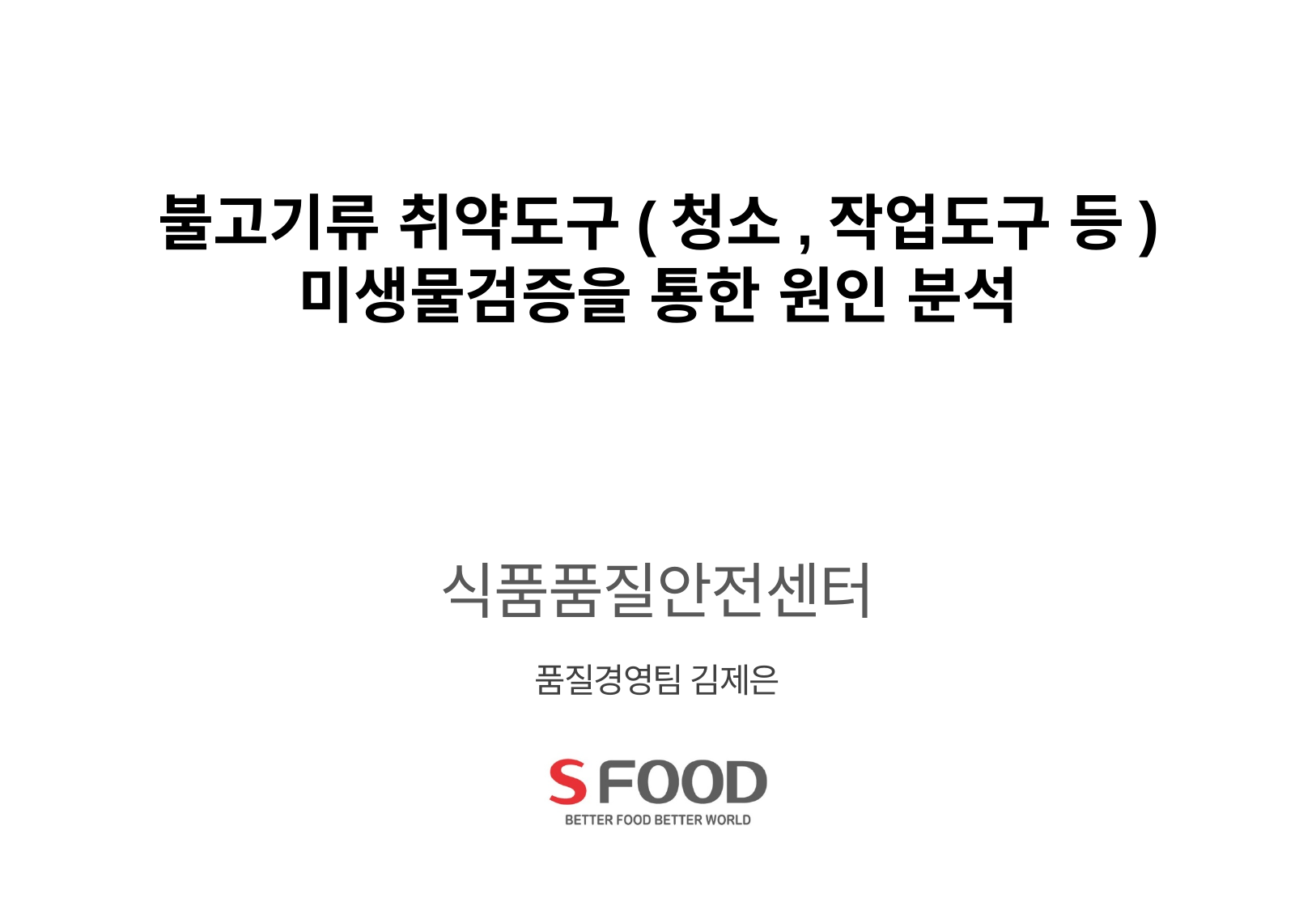

불고기류 취약도구(청소,작업도구 등)
미생물검증을 통한 원인 분석
식품품질안전센터
품질경영팀 김제은